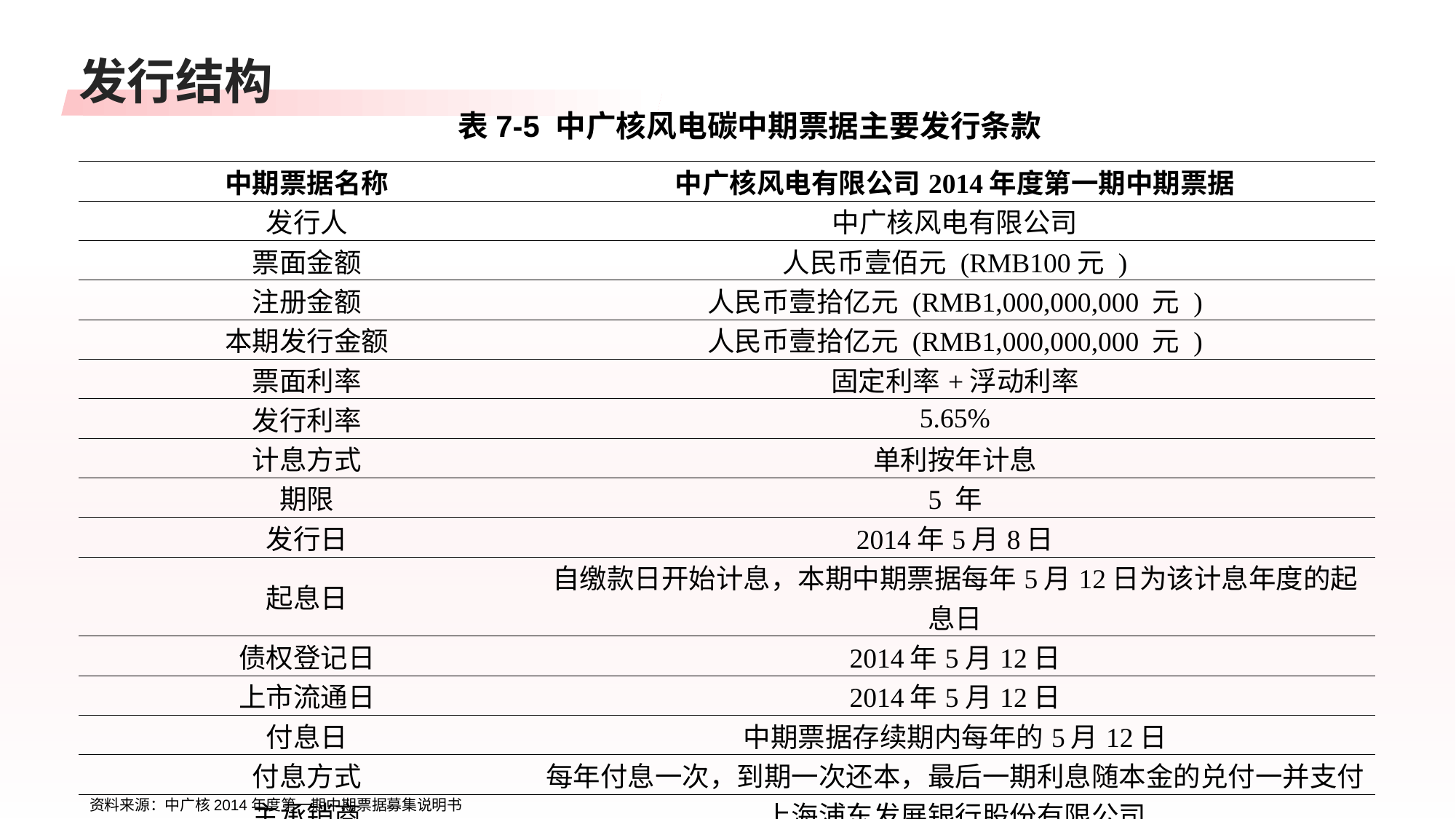

发行结构
表7-5 中广核风电碳中期票据主要发行条款

| 中期票据名称 | 中广核风电有限公司2014年度第一期中期票据 |
| --- | --- |
| 发行人 | 中广核风电有限公司 |
| 票面金额 | 人民币壹佰元 (RMB100元 ) |
| 注册金额 | 人民币壹拾亿元 (RMB1,000,000,000 元 ) |
| 本期发行金额 | 人民币壹拾亿元 (RMB1,000,000,000 元 ) |
| 票面利率 | 固定利率+浮动利率 |
| 发行利率 | 5.65% |
| 计息方式 | 单利按年计息 |
| 期限 | 5 年 |
| 发行日 | 2014年5月8日 |
| 起息日 | 自缴款日开始计息，本期中期票据每年5月12日为该计息年度的起息日 |
| 债权登记日 | 2014年5月12日 |
| 上市流通日 | 2014年5月12日 |
| 付息日 | 中期票据存续期内每年的5月12日 |
| 付息方式 | 每年付息一次，到期一次还本，最后一期利息随本金的兑付一并支付 |
| 主承销商 | 上海浦东发展银行股份有限公司 |
| 联席主承销商 | 国家开发银行股份有限公司 |
| 托管机构 | 银行间市场清算所股份有限公司 |

资料来源：中广核2014年度第一期中期票据募集说明书